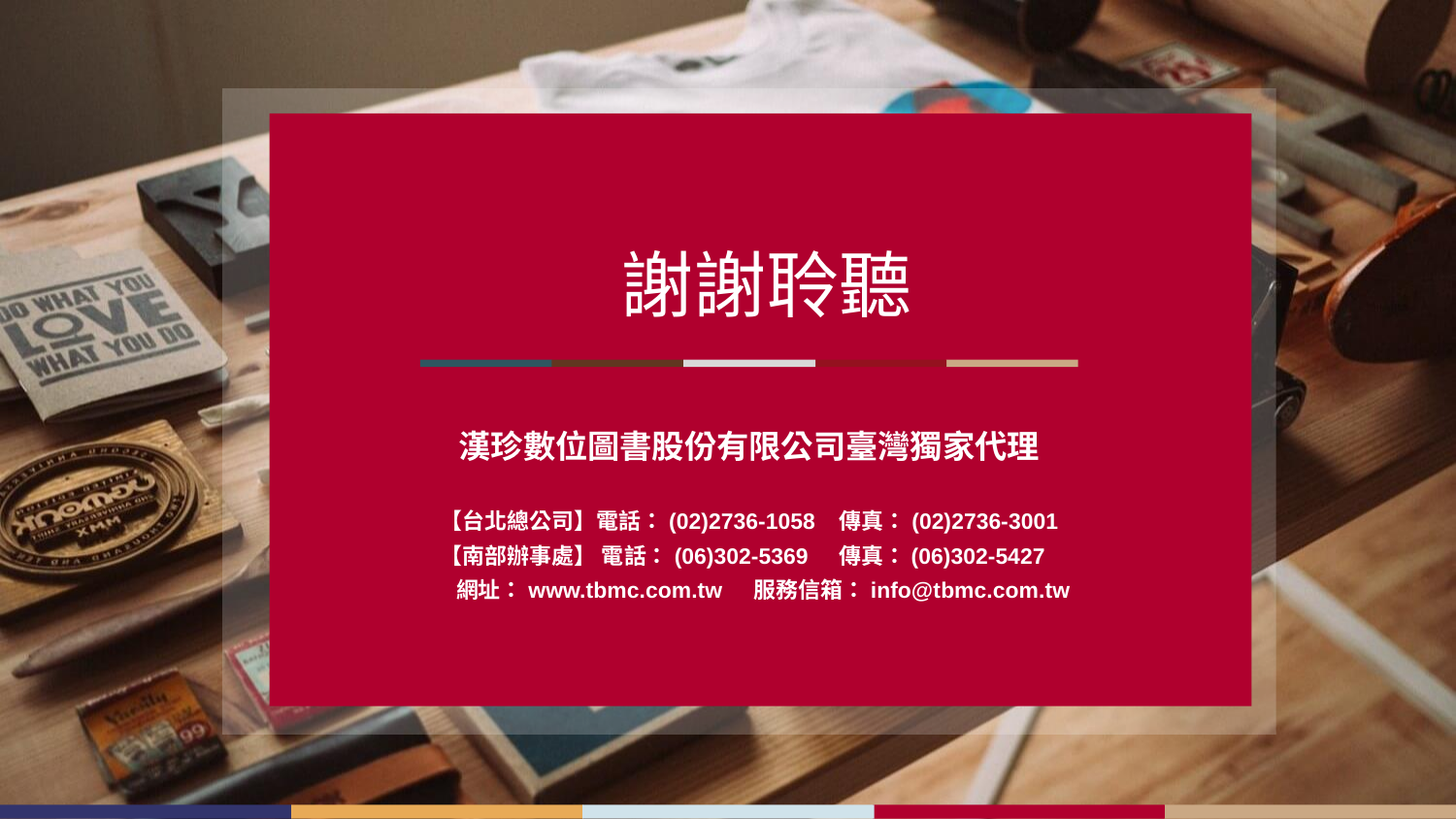

謝謝聆聽

漢珍數位圖書股份有限公司臺灣獨家代理

【台北總公司】電話：(02)2736-1058   傳真：(02)2736-3001
【南部辦事處】 電話：(06)302-5369    傳真：(06)302-5427
                      網址：www.tbmc.com.tw    服務信箱：info@tbmc.com.tw